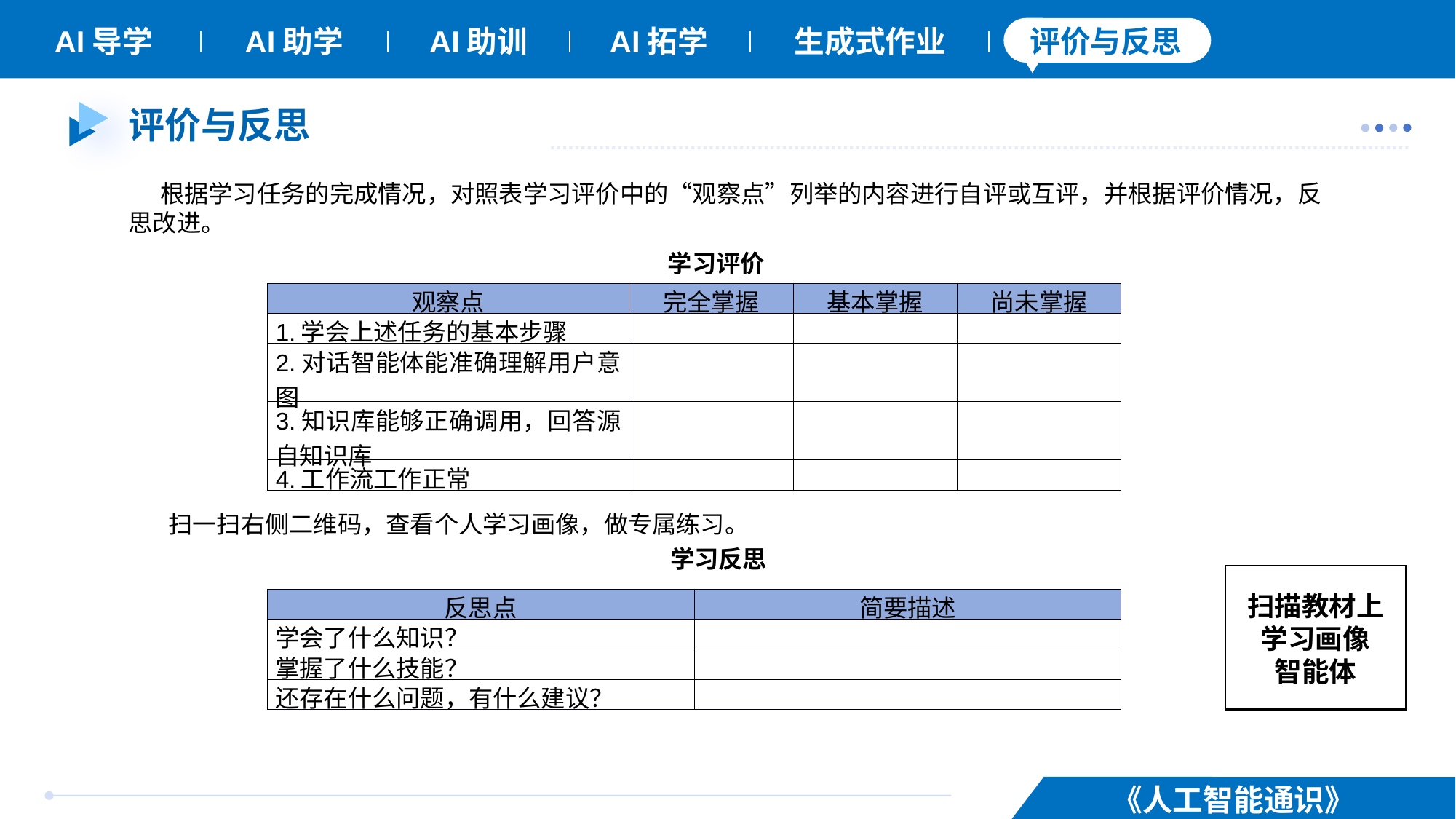

# 评价与反思
根据学习任务的完成情况，对照表学习评价中的“观察点”列举的内容进行自评或互评，并根据评价情况，反思改进。
学习评价
| 观察点 | 完全掌握 | 基本掌握 | 尚未掌握 |
| --- | --- | --- | --- |
| 1.学会上述任务的基本步骤 |  |  |  |
| 2.对话智能体能准确理解用户意图 |  |  |  |
| 3.知识库能够正确调用，回答源自知识库 |  |  |  |
| 4.工作流工作正常 |  |  |  |
扫一扫右侧二维码，查看个人学习画像，做专属练习。
学习反思
扫描教材上
学习画像
智能体
| 反思点 | 简要描述 |
| --- | --- |
| 学会了什么知识？ |  |
| 掌握了什么技能？ |  |
| 还存在什么问题，有什么建议？ |  |